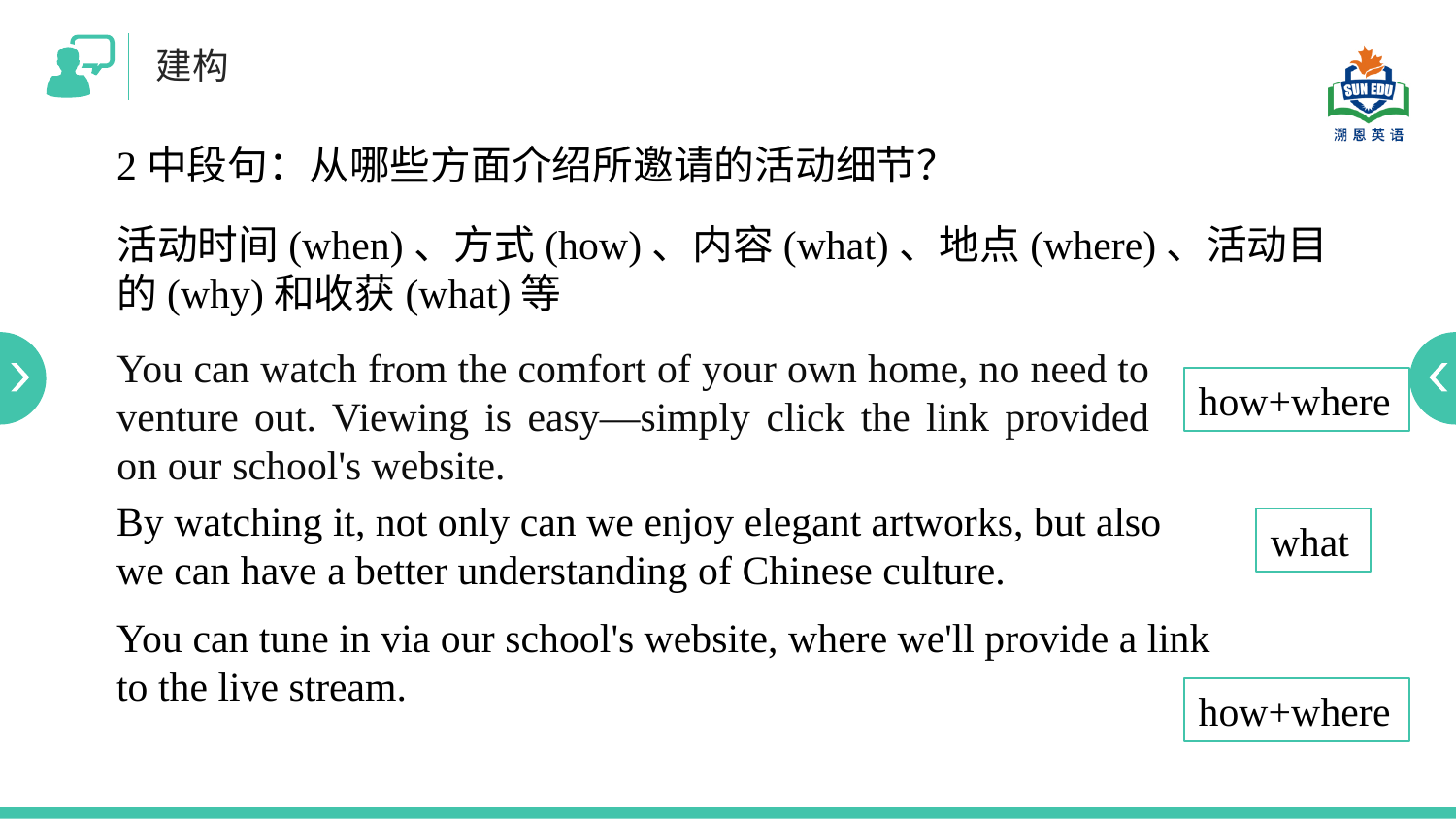

建构
2中段句：从哪些方面介绍所邀请的活动细节？
活动时间(when)、方式(how)、内容(what)、地点(where)、活动目的(why)和收获(what)等

You can watch from the comfort of your own home, no need to venture out. Viewing is easy—simply click the link provided on our school's website.

how+where
By watching it, not only can we enjoy elegant artworks, but also we can have a better understanding of Chinese culture.
what
You can tune in via our school's website, where we'll provide a link to the live stream.
how+where